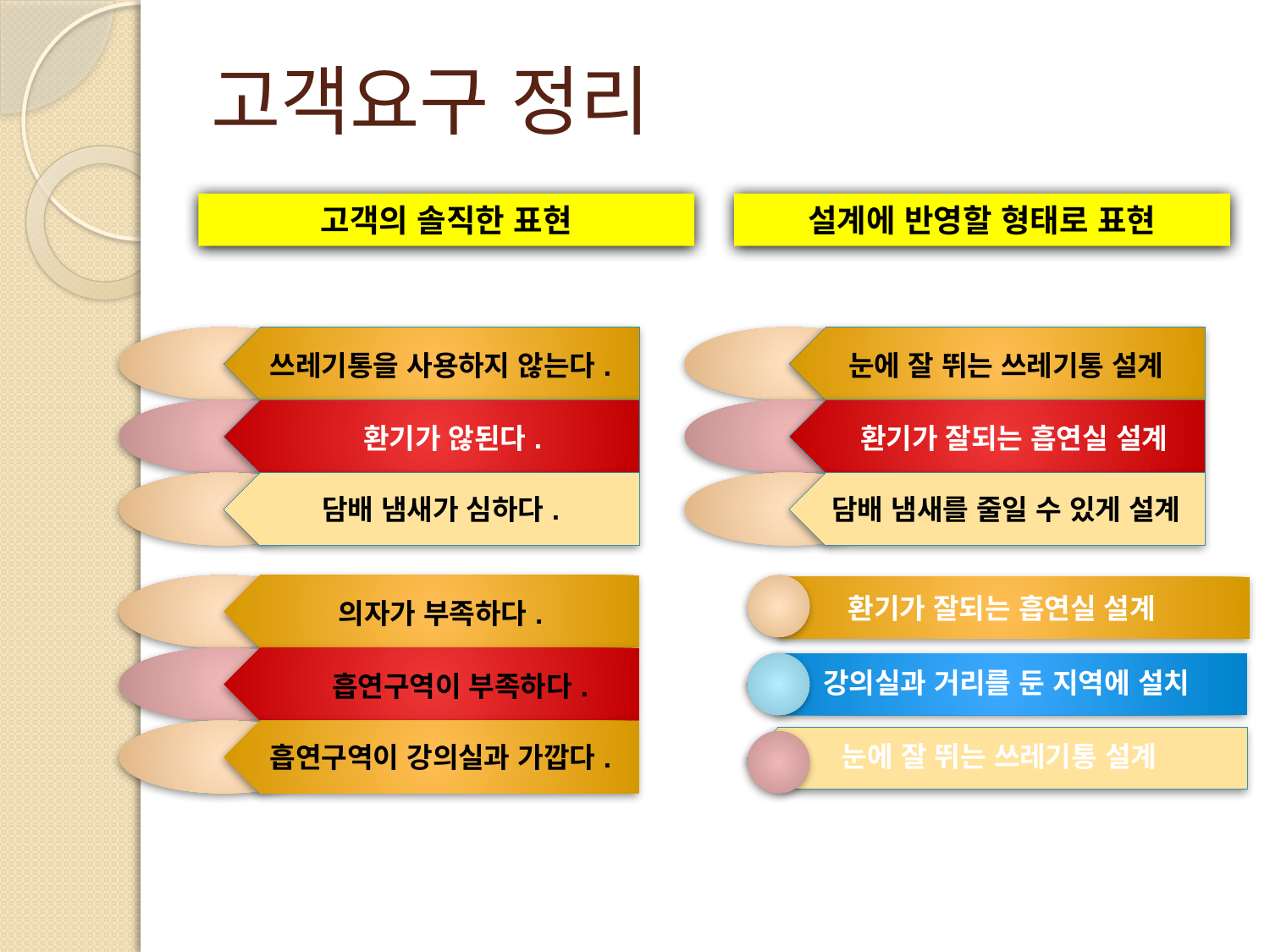

# 고객요구 정리
고객의 솔직한 표현
설계에 반영할 형태로 표현
쓰레기통을 사용하지 않는다.
  환기가 않된다.
담배 냄새가 심하다.
눈에 잘 뛰는 쓰레기통 설계
 환기가 잘되는 흡연실 설계
담배 냄새를 줄일 수 있게 설계
의자가 부족하다.
    흡연구역이 부족하다.
흡연구역이 강의실과 가깝다.
환기가 잘되는 흡연실 설계
 강의실과 거리를 둔 지역에 설치
눈에 잘 뛰는 쓰레기통 설계